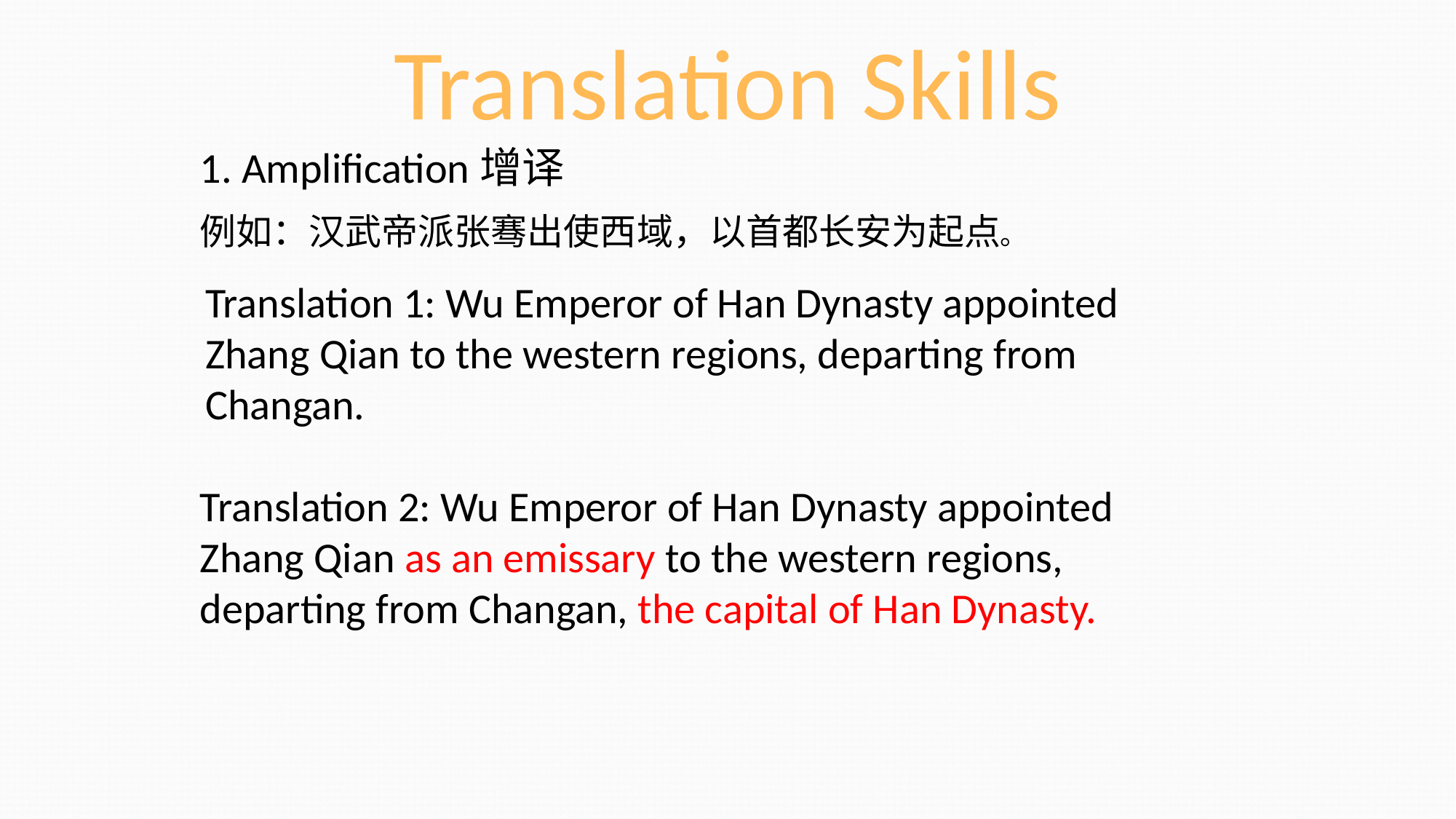

Translation Skills
1. Amplification增译

例如：汉武帝派张骞出使西域，以首都长安为起点。

Translation 1: Wu Emperor of Han Dynasty appointed Zhang Qian to the western regions, departing from Changan.
Translation 2: Wu Emperor of Han Dynasty appointed Zhang Qian as an emissary to the western regions, departing from Changan, the capital of Han Dynasty.